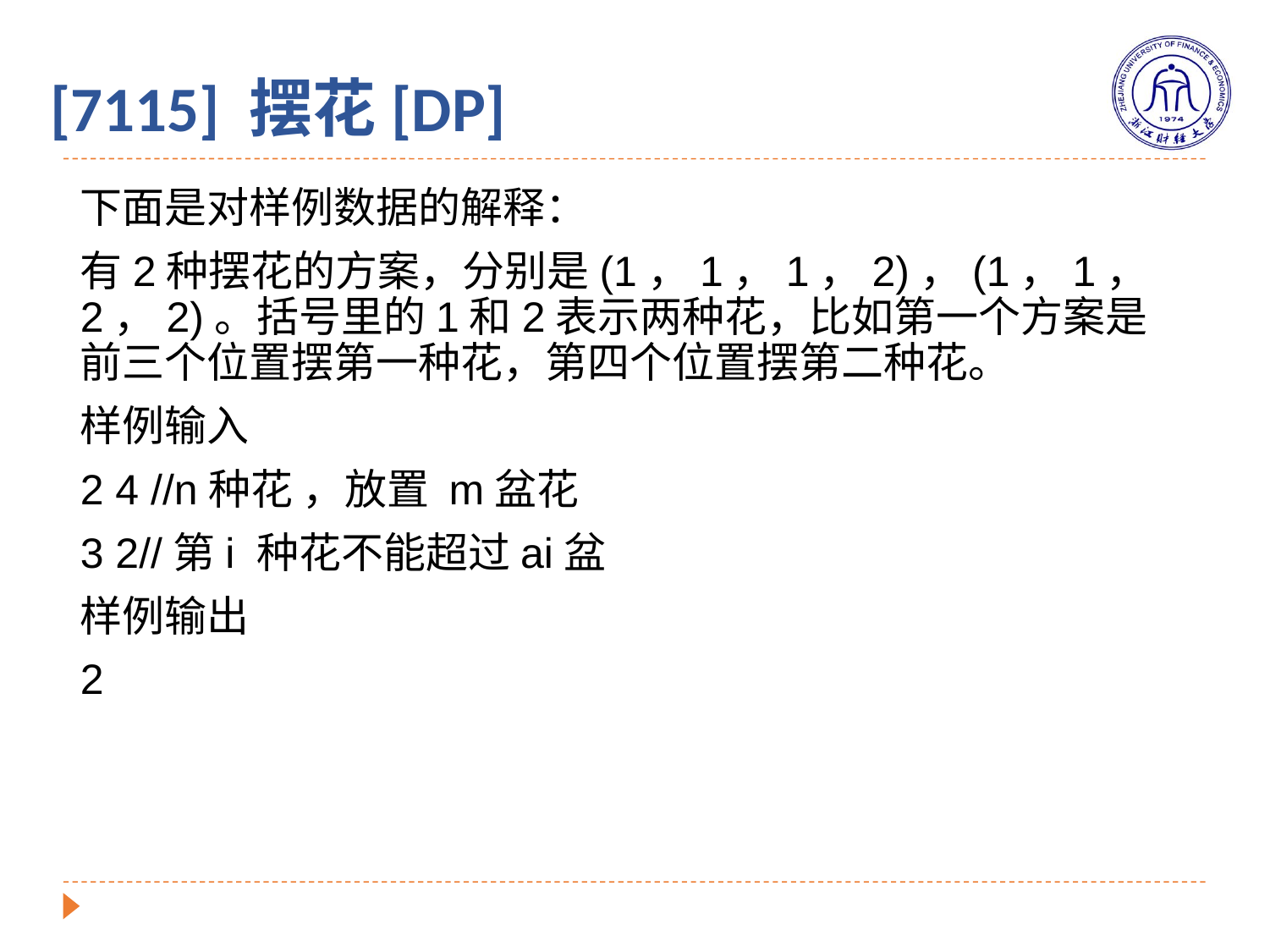

# [7115] 摆花[DP]
下面是对样例数据的解释：
有2种摆花的方案，分别是(1，1，1，2)，(1，1，2，2)。括号里的1和2表示两种花，比如第一个方案是前三个位置摆第一种花，第四个位置摆第二种花。
样例输入
2 4 //n种花 ，放置 m盆花
3 2//第i 种花不能超过ai盆
样例输出
2